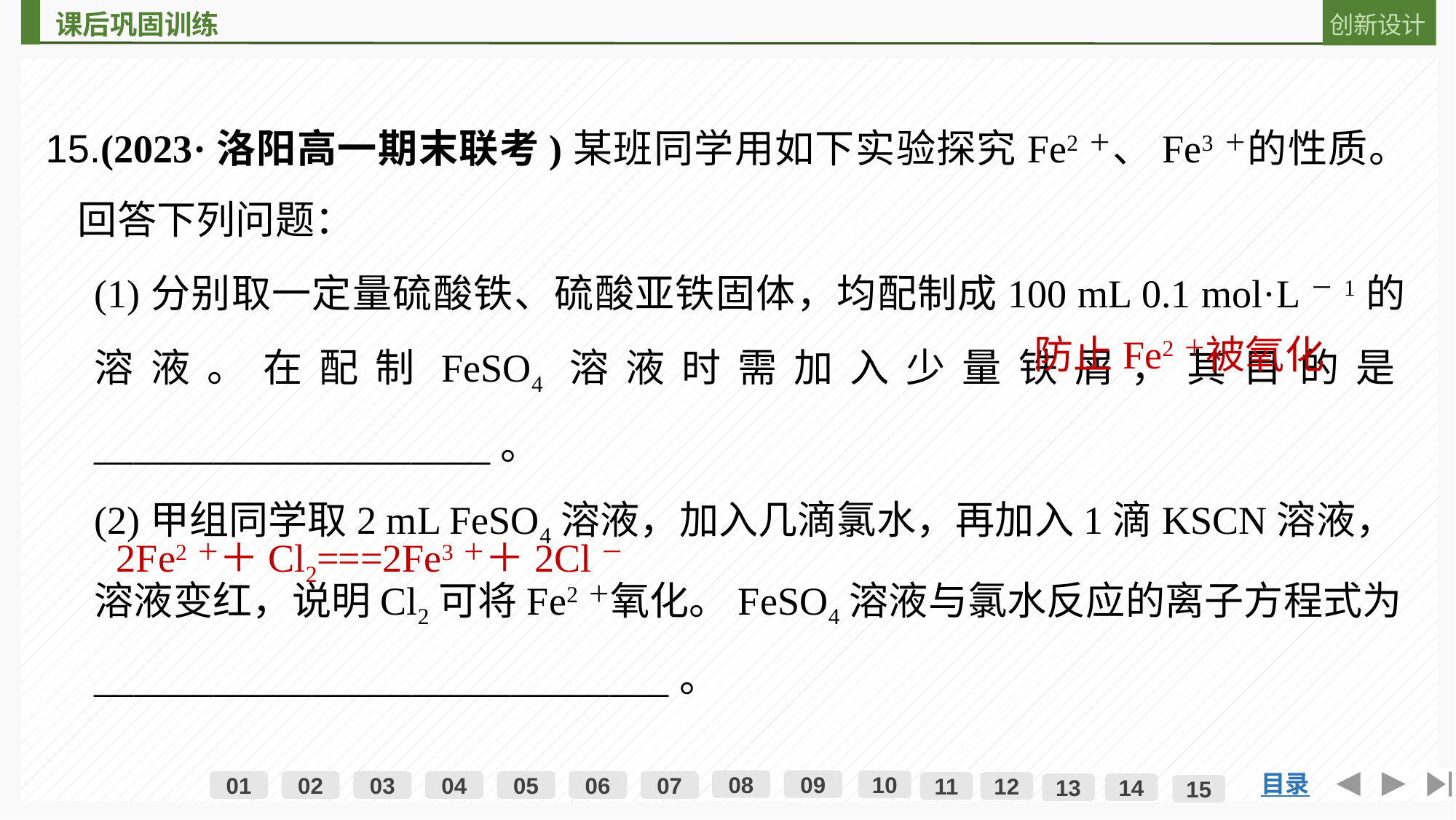

15.(2023·洛阳高一期末联考)某班同学用如下实验探究Fe2＋、Fe3＋的性质。回答下列问题：
(1)分别取一定量硫酸铁、硫酸亚铁固体，均配制成100 mL 0.1 mol·L－1的溶液。在配制FeSO4溶液时需加入少量铁屑，其目的是____________________。
(2)甲组同学取2 mL FeSO4溶液，加入几滴氯水，再加入1滴KSCN溶液，溶液变红，说明Cl2可将Fe2＋氧化。FeSO4溶液与氯水反应的离子方程式为_____________________________。
防止Fe2＋被氧化
2Fe2＋＋Cl2===2Fe3＋＋2Cl－